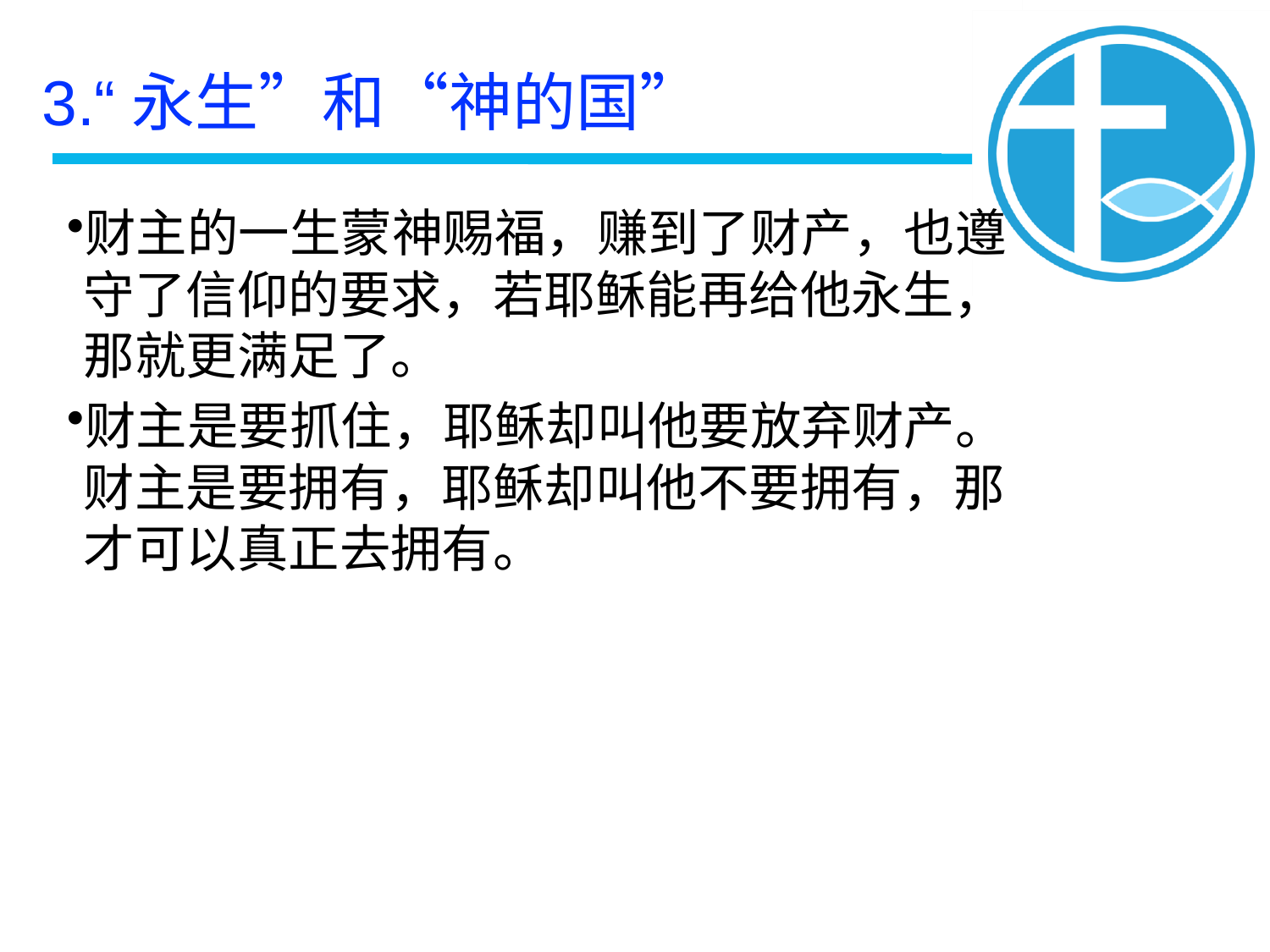

3.“永生”和“神的国”
财主的一生蒙神赐福，赚到了财产，也遵守了信仰的要求，若耶稣能再给他永生，那就更满足了。
财主是要抓住，耶稣却叫他要放弃财产。财主是要拥有，耶稣却叫他不要拥有，那才可以真正去拥有。